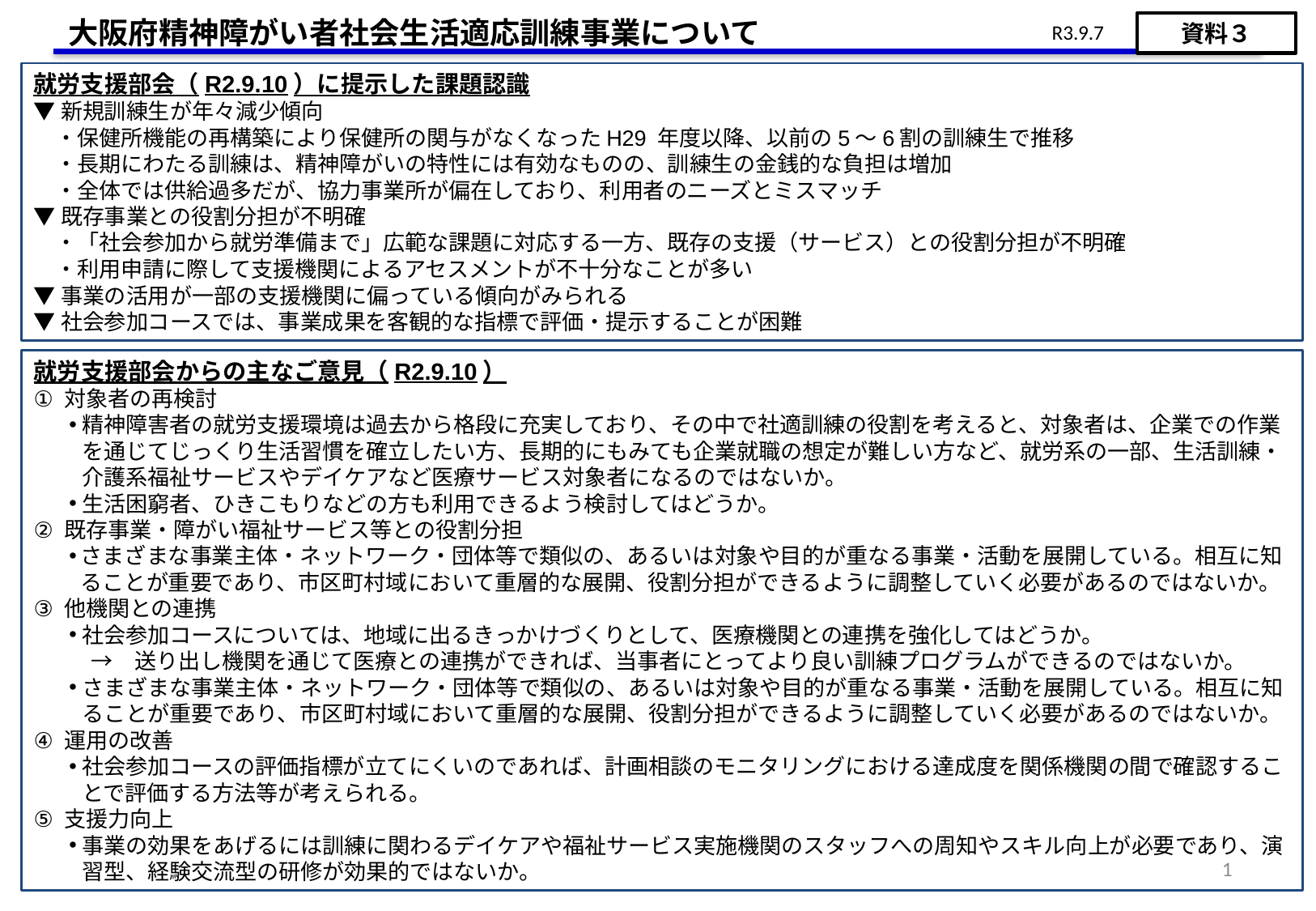

資料３
大阪府精神障がい者社会生活適応訓練事業について
R3.9.7
就労支援部会（R2.9.10）に提示した課題認識
▼新規訓練生が年々減少傾向
　・保健所機能の再構築により保健所の関与がなくなったH29 年度以降、以前の5～6割の訓練生で推移
　・長期にわたる訓練は、精神障がいの特性には有効なものの、訓練生の金銭的な負担は増加
　・全体では供給過多だが、協力事業所が偏在しており、利用者のニーズとミスマッチ
▼既存事業との役割分担が不明確
　・「社会参加から就労準備まで」広範な課題に対応する一方、既存の支援（サービス）との役割分担が不明確
　・利用申請に際して支援機関によるアセスメントが不十分なことが多い
▼事業の活用が一部の支援機関に偏っている傾向がみられる
▼社会参加コースでは、事業成果を客観的な指標で評価・提示することが困難
就労支援部会からの主なご意見（R2.9.10）
対象者の再検討
精神障害者の就労支援環境は過去から格段に充実しており、その中で社適訓練の役割を考えると、対象者は、企業での作業を通じてじっくり生活習慣を確立したい方、長期的にもみても企業就職の想定が難しい方など、就労系の一部、生活訓練・介護系福祉サービスやデイケアなど医療サービス対象者になるのではないか。
生活困窮者、ひきこもりなどの方も利用できるよう検討してはどうか。
既存事業・障がい福祉サービス等との役割分担
さまざまな事業主体・ネットワーク・団体等で類似の、あるいは対象や目的が重なる事業・活動を展開している。相互に知ることが重要であり、市区町村域において重層的な展開、役割分担ができるように調整していく必要があるのではないか。
他機関との連携
社会参加コースについては、地域に出るきっかけづくりとして、医療機関との連携を強化してはどうか。
　→　送り出し機関を通じて医療との連携ができれば、当事者にとってより良い訓練プログラムができるのではないか。
さまざまな事業主体・ネットワーク・団体等で類似の、あるいは対象や目的が重なる事業・活動を展開している。相互に知ることが重要であり、市区町村域において重層的な展開、役割分担ができるように調整していく必要があるのではないか。
運用の改善
社会参加コースの評価指標が立てにくいのであれば、計画相談のモニタリングにおける達成度を関係機関の間で確認することで評価する方法等が考えられる。
支援力向上
事業の効果をあげるには訓練に関わるデイケアや福祉サービス実施機関のスタッフへの周知やスキル向上が必要であり、演習型、経験交流型の研修が効果的ではないか。
1